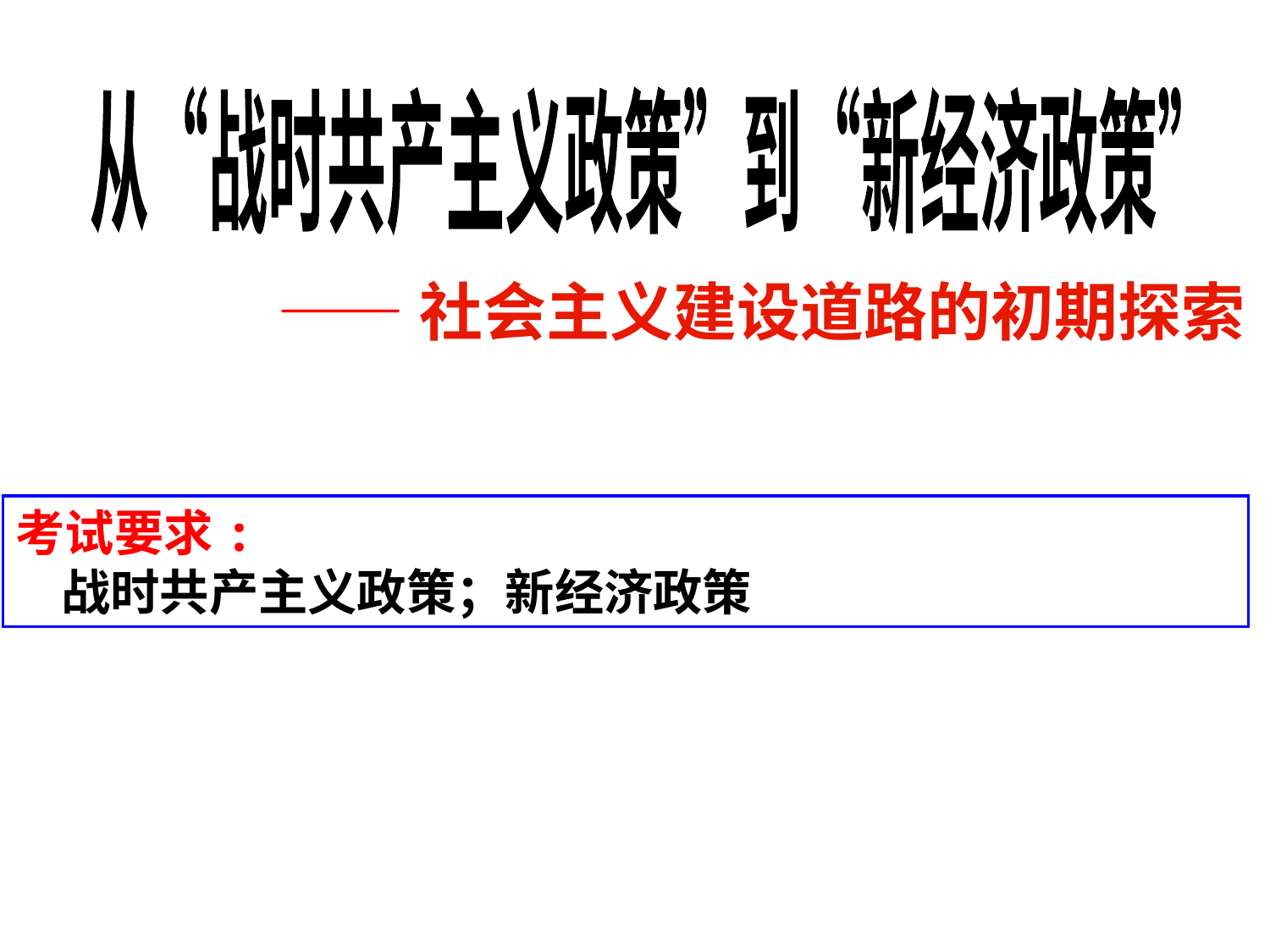

从“战时共产主义政策”到“新经济政策”
——社会主义建设道路的初期探索
考试要求:
   战时共产主义政策；新经济政策